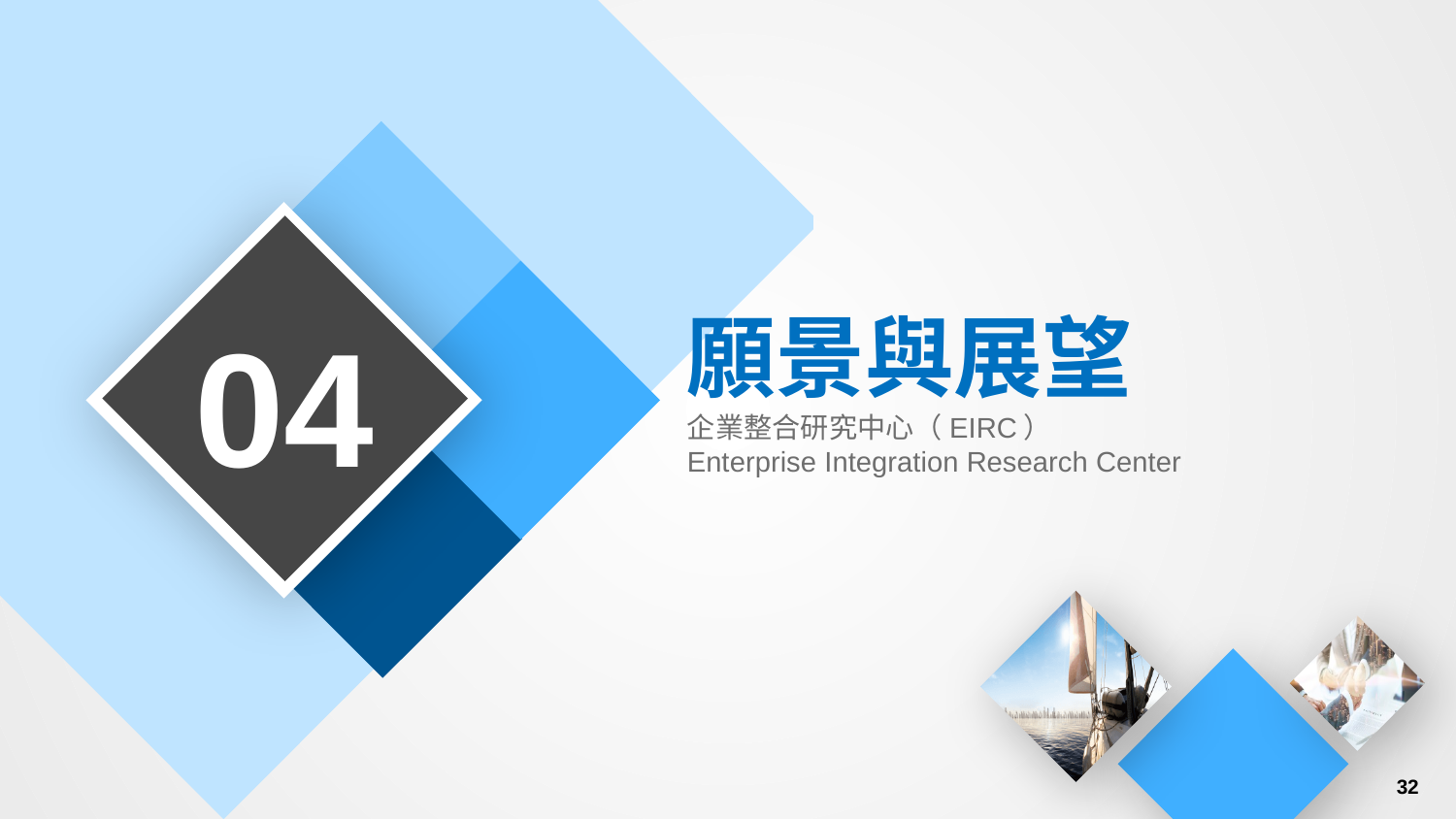

願景與展望
04

企業整合研究中心（EIRC）
Enterprise Integration Research Center

32